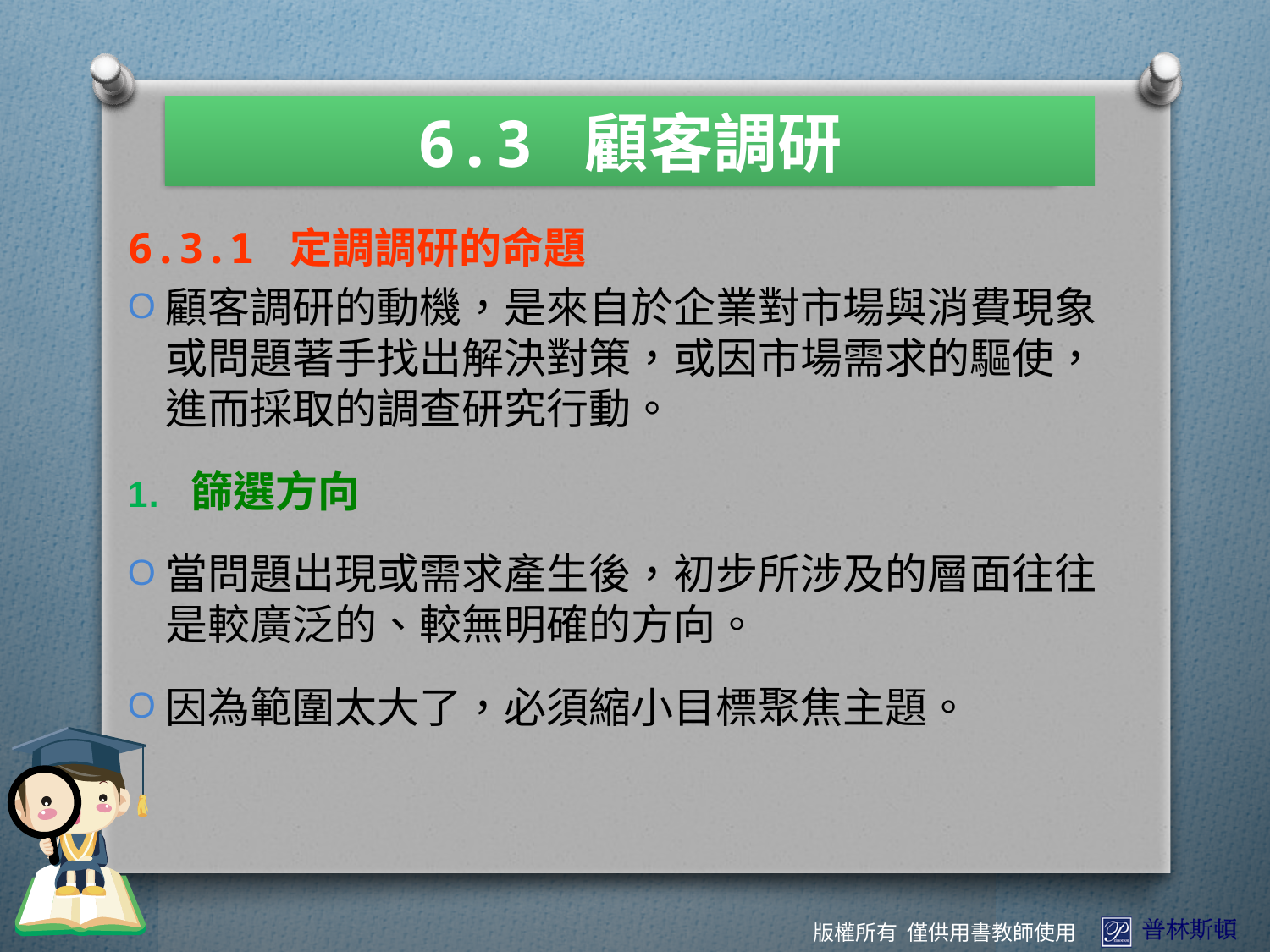

6.3 顧客調研
6.3.1 定調調研的命題
顧客調研的動機，是來自於企業對市場與消費現象或問題著手找出解決對策，或因市場需求的驅使，進而採取的調查研究行動。
篩選方向
當問題出現或需求產生後，初步所涉及的層面往往是較廣泛的、較無明確的方向。
因為範圍太大了，必須縮小目標聚焦主題。